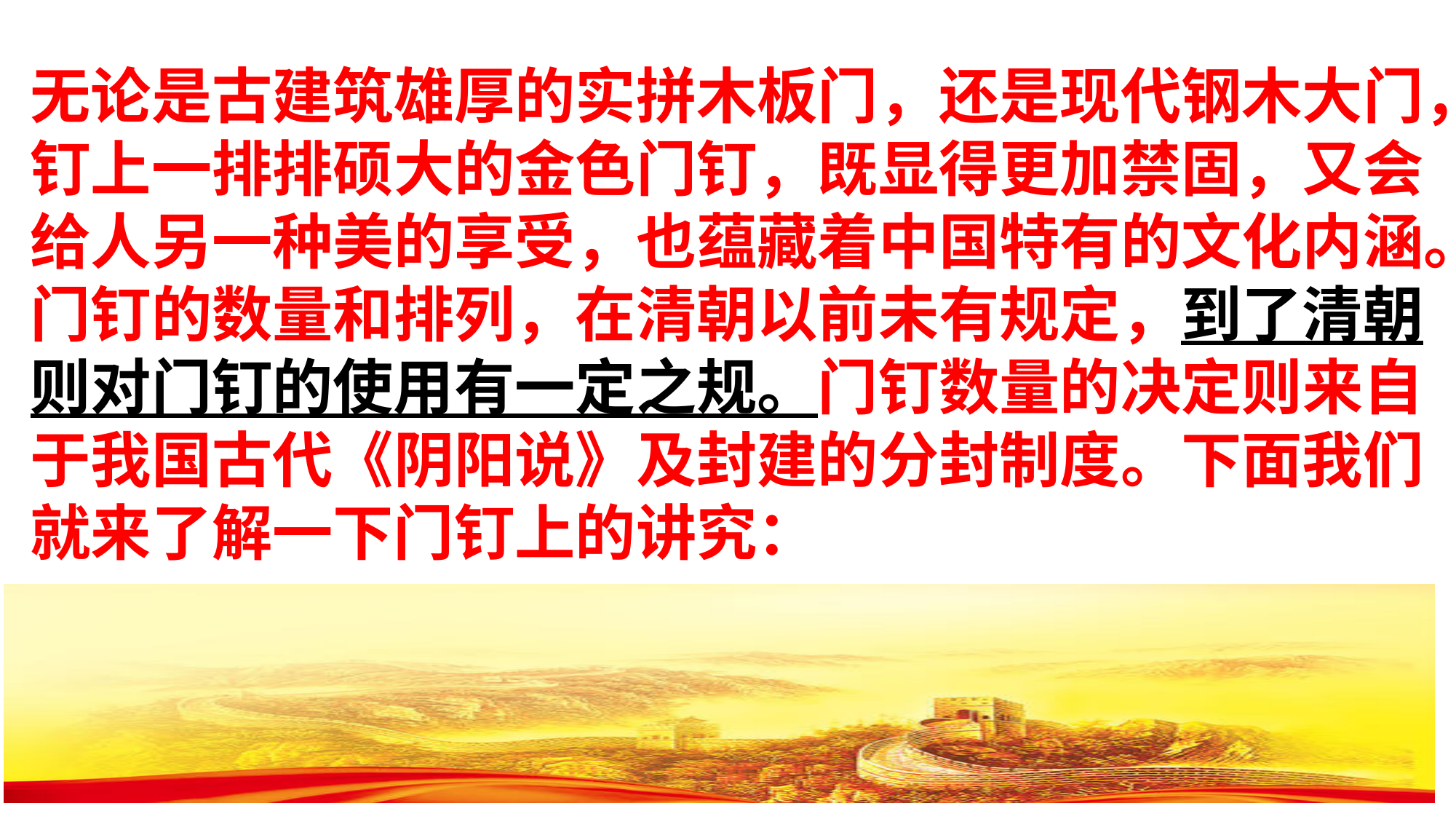

无论是古建筑雄厚的实拼木板门，还是现代钢木大门，钉上一排排硕大的金色门钉，既显得更加禁固，又会给人另一种美的享受，也蕴藏着中国特有的文化内涵。门钉的数量和排列，在清朝以前未有规定，到了清朝则对门钉的使用有一定之规。门钉数量的决定则来自于我国古代《阴阳说》及封建的分封制度。下面我们就来了解一下门钉上的讲究：